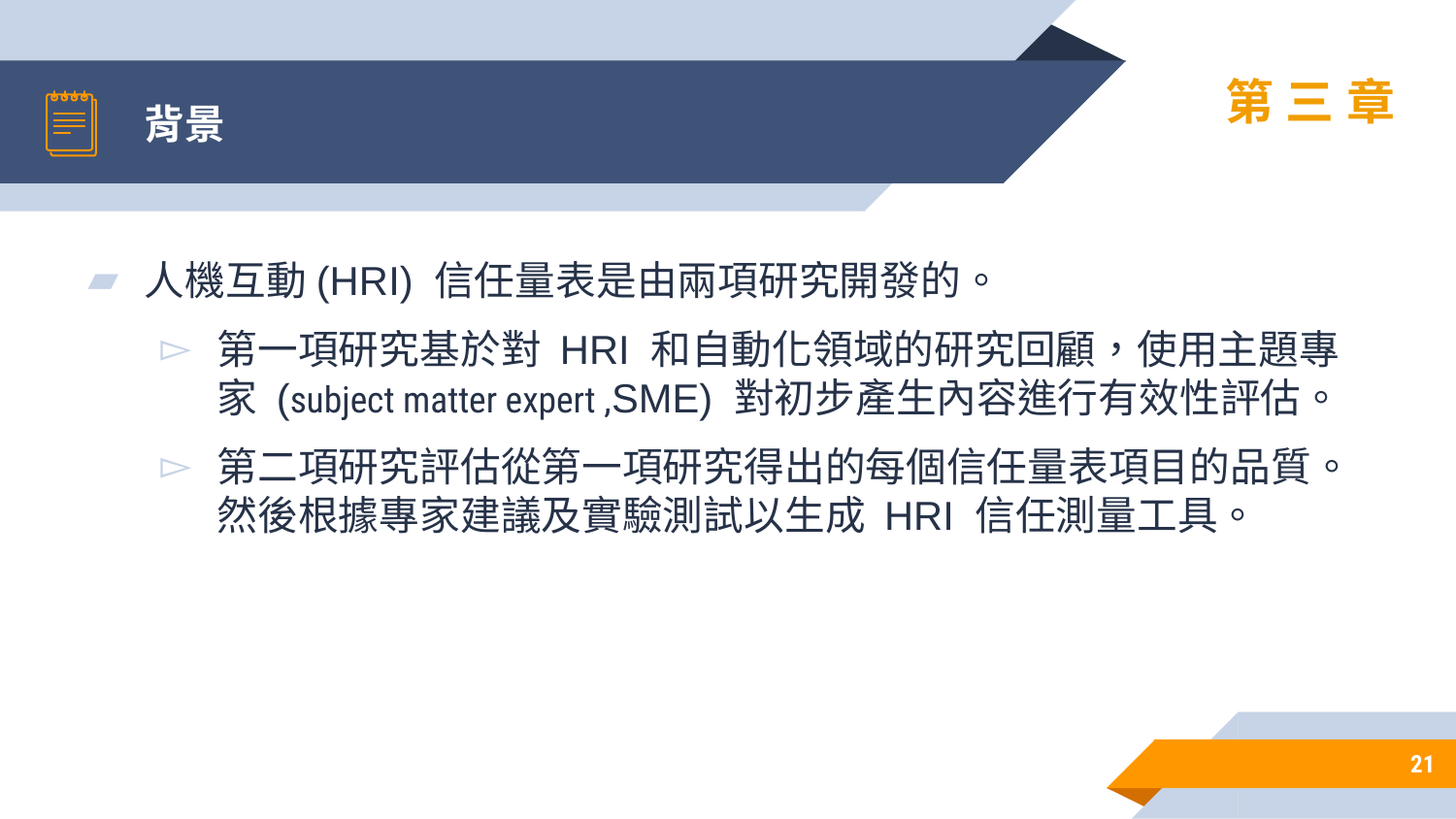

# 背景
第三章

人機互動(HRI) 信任量表是由兩項研究開發的。
第一項研究基於對 HRI 和自動化領域的研究回顧，使用主題專家 (subject matter expert ,SME) 對初步產生內容進行有效性評估。
第二項研究評估從第一項研究得出的每個信任量表項目的品質。 然後根據專家建議及實驗測試以生成 HRI 信任測量工具。
21